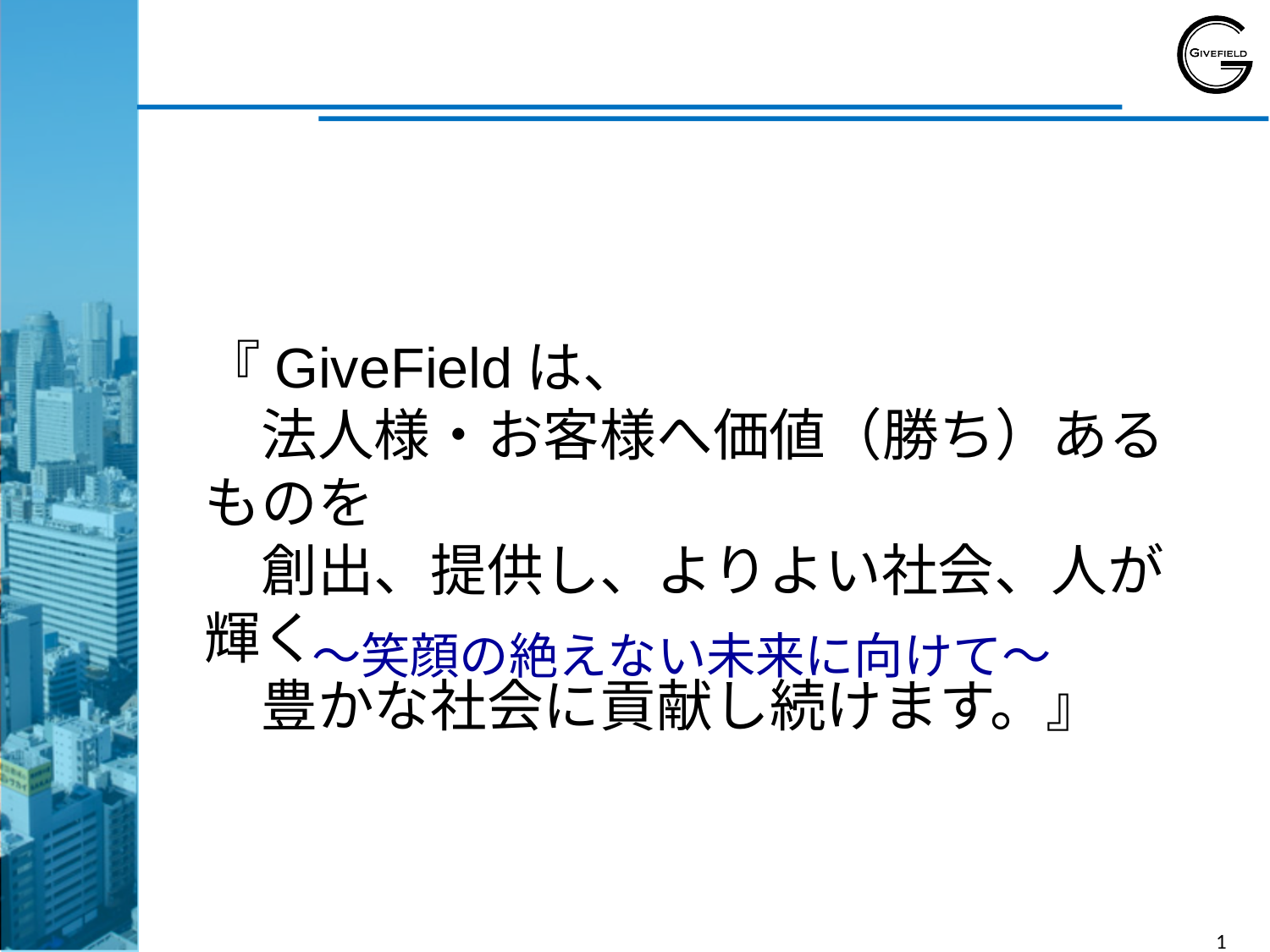

『GiveFieldは、
　法人様・お客様へ価値（勝ち）あるものを
　創出、提供し、よりよい社会、人が輝く
　豊かな社会に貢献し続けます。』
～笑顔の絶えない未来に向けて～
10